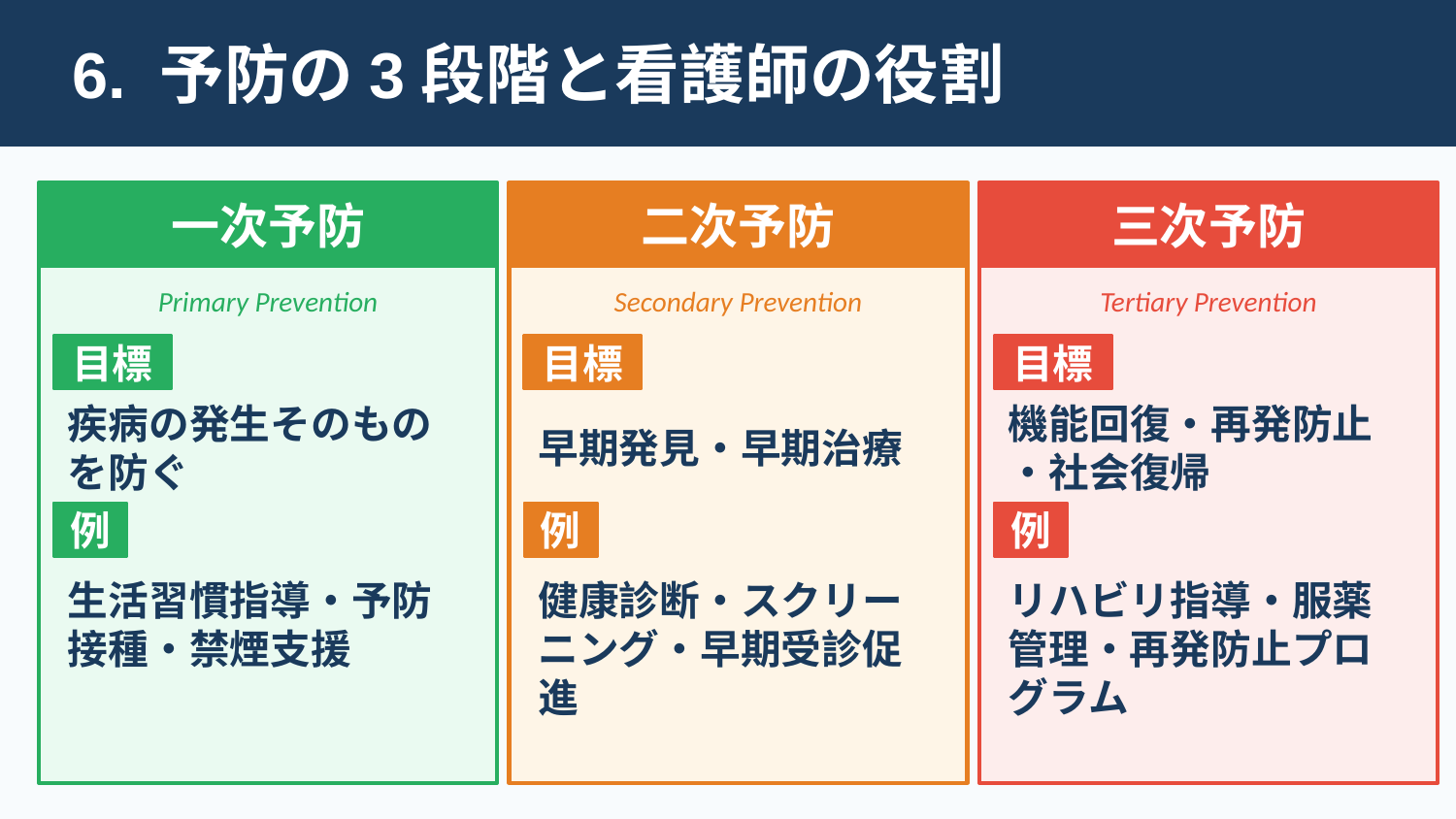

6. 予防の3段階と看護師の役割

一次予防
二次予防
三次予防
Primary Prevention
Secondary Prevention
Tertiary Prevention
目標

目標
目標

目標
目標

目標
疾病の発生そのものを防ぐ
早期発見・早期治療
機能回復・再発防止・社会復帰
例

例
例

例
例

例
生活習慣指導・予防接種・禁煙支援
健康診断・スクリーニング・早期受診促進
リハビリ指導・服薬管理・再発防止プログラム